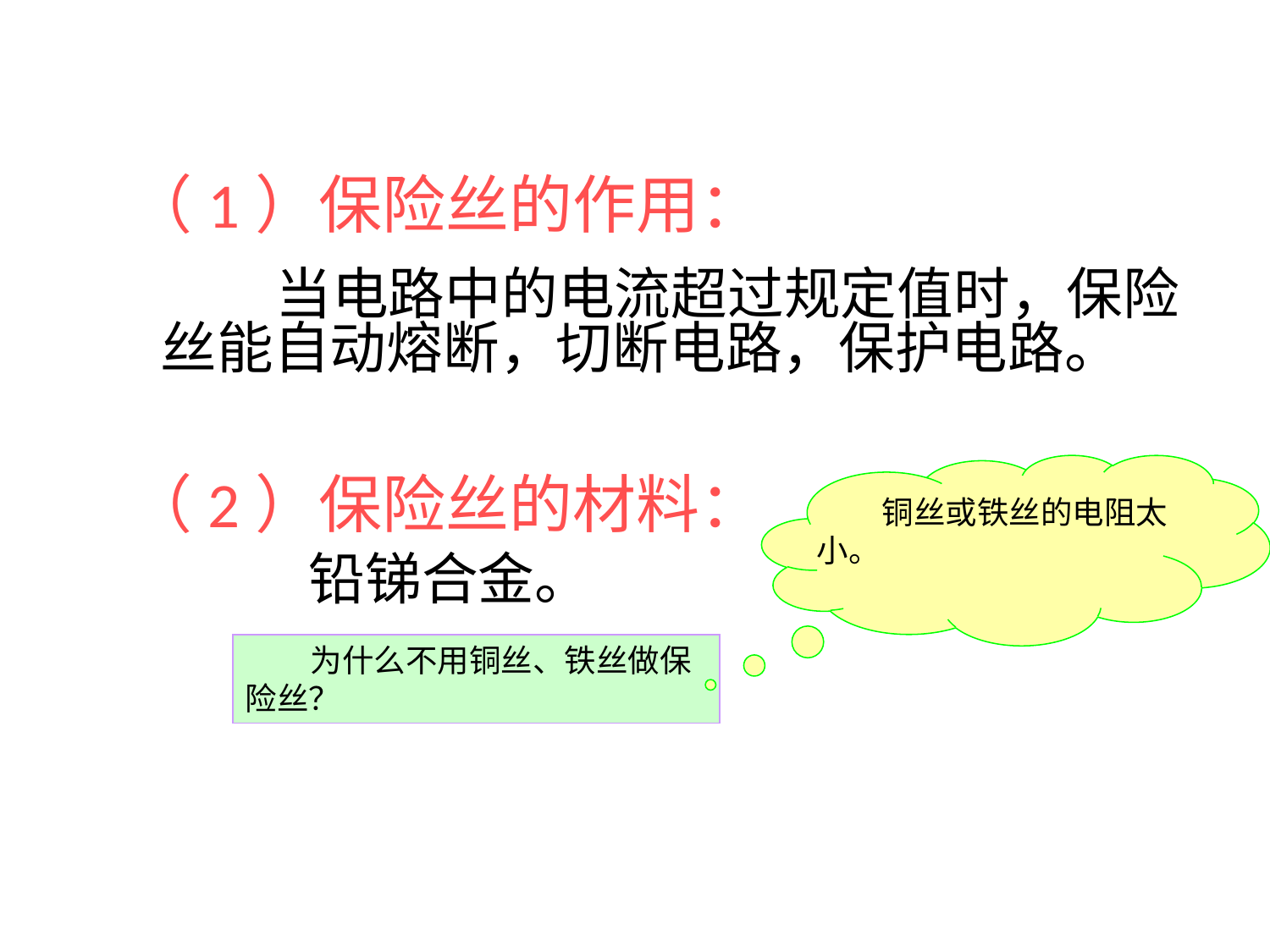

（1）保险丝的作用：
        当电路中的电流超过规定值时，保险丝能自动熔断，切断电路，保护电路。

（2）保险丝的材料：
        铜丝或铁丝的电阻太小。
铅锑合金。
        为什么不用铜丝、铁丝做保险丝？